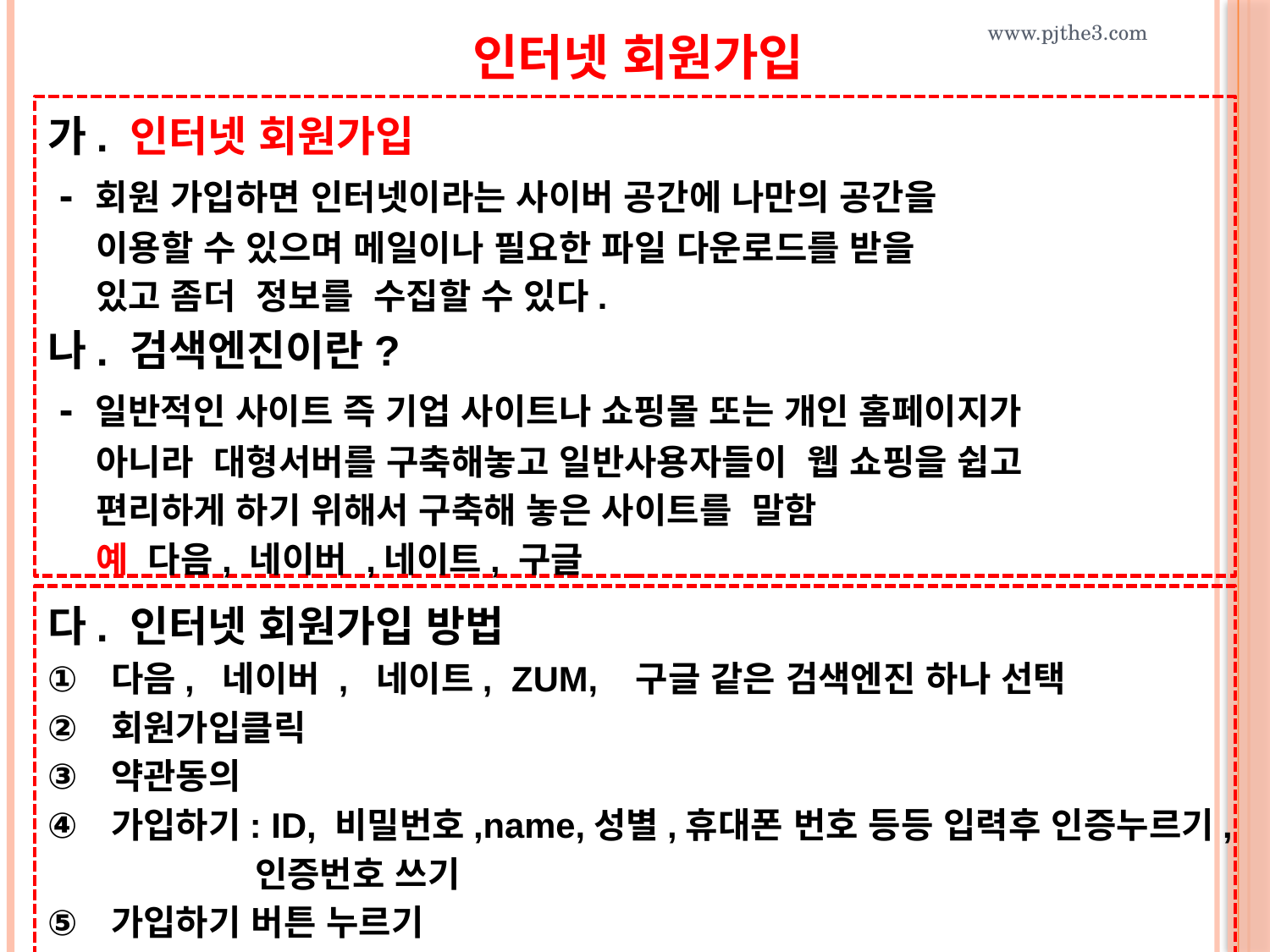

www.pjthe3.com
인터넷 회원가입
가. 인터넷 회원가입
 - 회원 가입하면 인터넷이라는 사이버 공간에 나만의 공간을
    이용할 수 있으며 메일이나 필요한 파일 다운로드를 받을
    있고 좀더  정보를  수집할 수 있다.
나. 검색엔진이란?
 - 일반적인 사이트 즉 기업 사이트나 쇼핑몰 또는 개인 홈페이지가
    아니라  대형서버를 구축해놓고 일반사용자들이  웹 쇼핑을 쉽고
    편리하게 하기 위해서 구축해 놓은 사이트를  말함
    예  다음, 네이버 ,네이트, 구글

다. 인터넷 회원가입 방법
다음,  네이버 ,  네이트,  ZUM,   구글 같은 검색엔진 하나 선택
회원가입클릭
약관동의
가입하기: ID, 비밀번호,name,성별,휴대폰 번호 등등 입력후 인증누르기,
                    인증번호 쓰기
가입하기 버튼 누르기